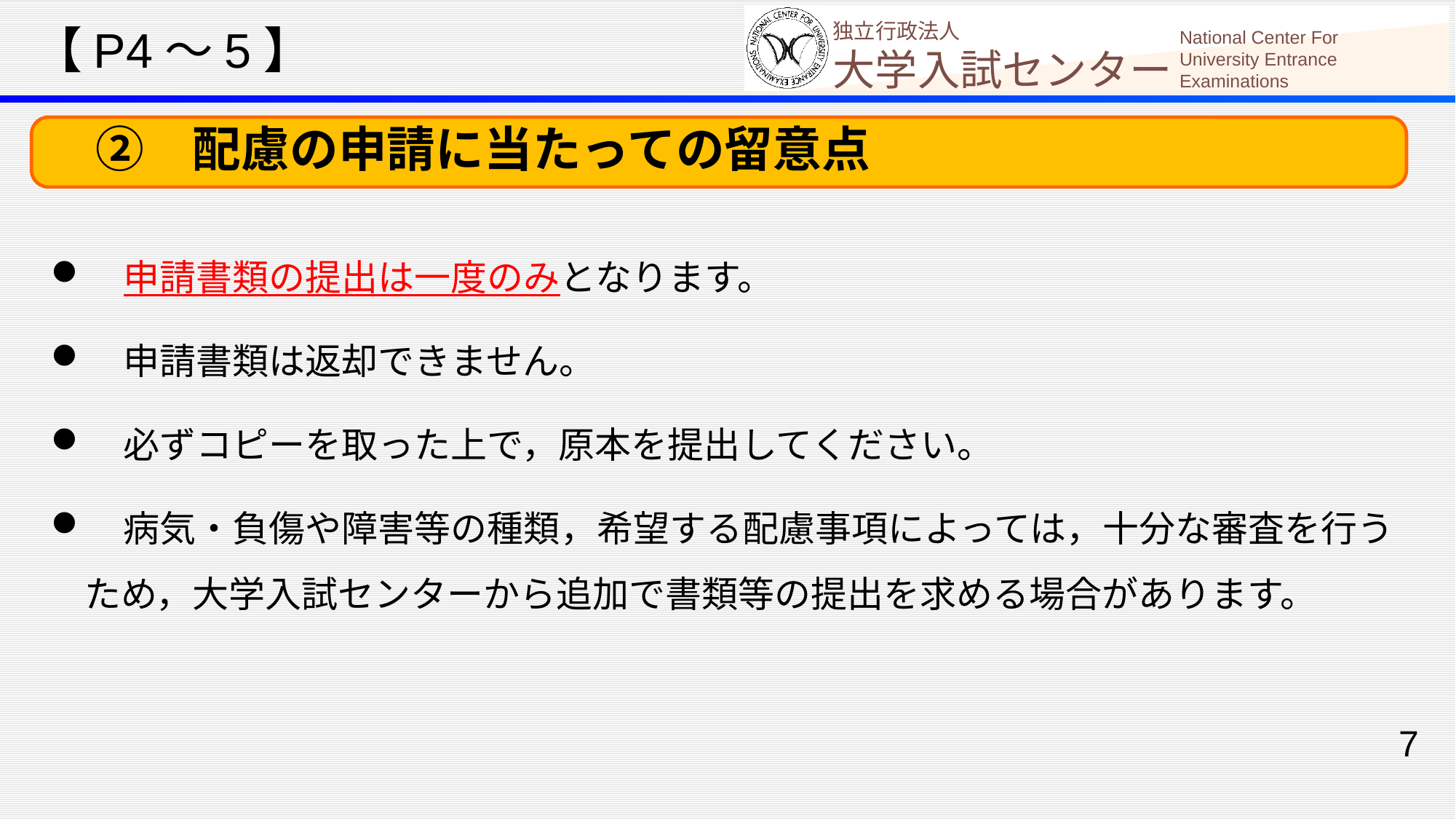

【P4～5】
　②　配慮の申請に当たっての留意点
　申請書類の提出は一度のみとなります。
　申請書類は返却できません。
　必ずコピーを取った上で，原本を提出してください。
　病気・負傷や障害等の種類，希望する配慮事項によっては，十分な審査を行うため，大学入試センターから追加で書類等の提出を求める場合があります。
7